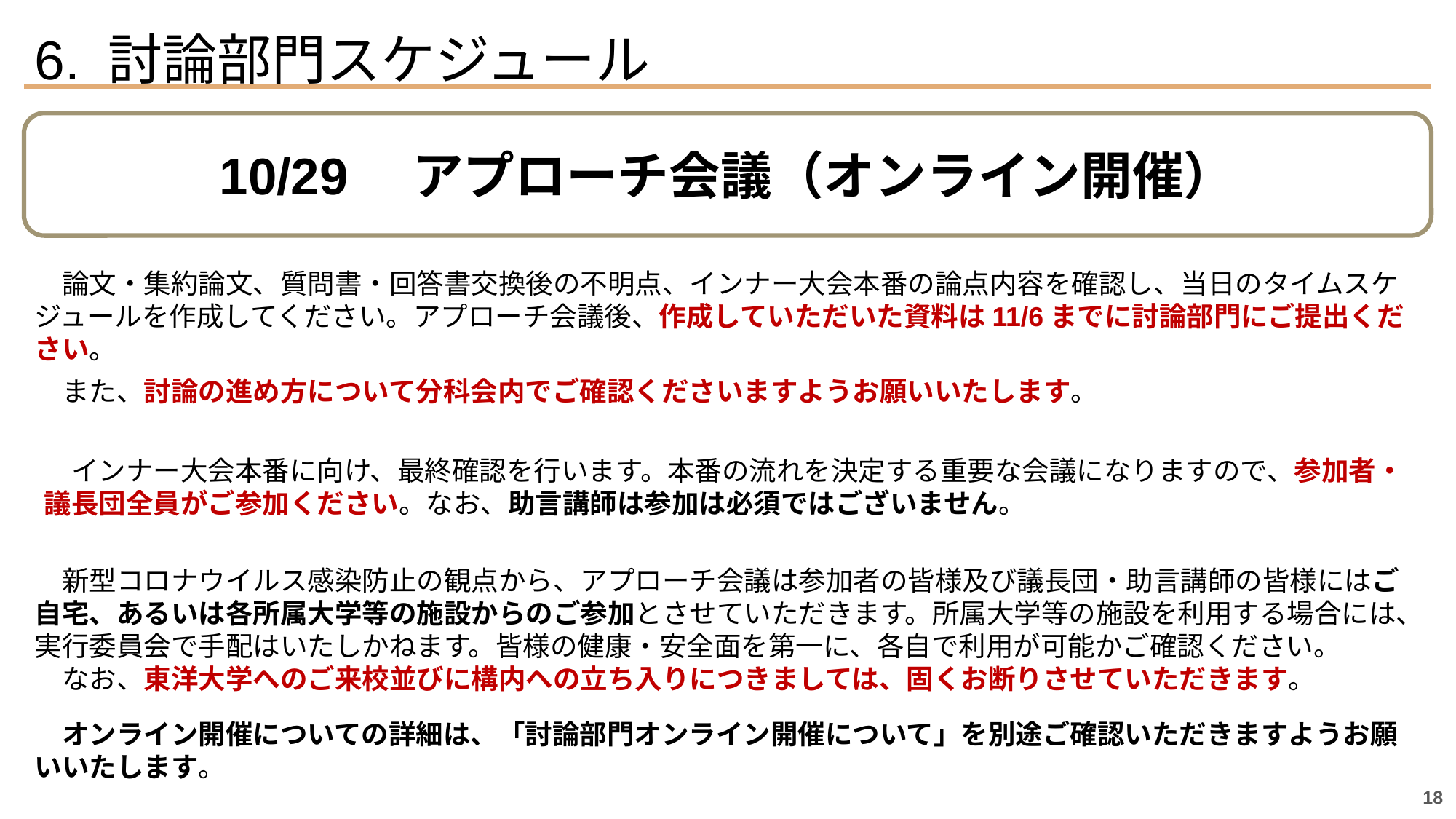

6. 討論部門スケジュール
10/29　アプローチ会議（オンライン開催）
　論文・集約論文、質問書・回答書交換後の不明点、インナー大会本番の論点内容を確認し、当日のタイムスケジュールを作成してください。アプローチ会議後、作成していただいた資料は11/6までに討論部門にご提出ください。
　また、討論の進め方について分科会内でご確認くださいますようお願いいたします。
　インナー大会本番に向け、最終確認を行います。本番の流れを決定する重要な会議になりますので、参加者・議長団全員がご参加ください。なお、助言講師は参加は必須ではございません。
　新型コロナウイルス感染防止の観点から、アプローチ会議は参加者の皆様及び議長団・助言講師の皆様にはご自宅、あるいは各所属大学等の施設からのご参加とさせていただきます。所属大学等の施設を利用する場合には、実行委員会で手配はいたしかねます。皆様の健康・安全面を第一に、各自で利用が可能かご確認ください。
　なお、東洋大学へのご来校並びに構内への立ち入りにつきましては、固くお断りさせていただきます。
　オンライン開催についての詳細は、「討論部門オンライン開催について」を別途ご確認いただきますようお願いいたします。
18